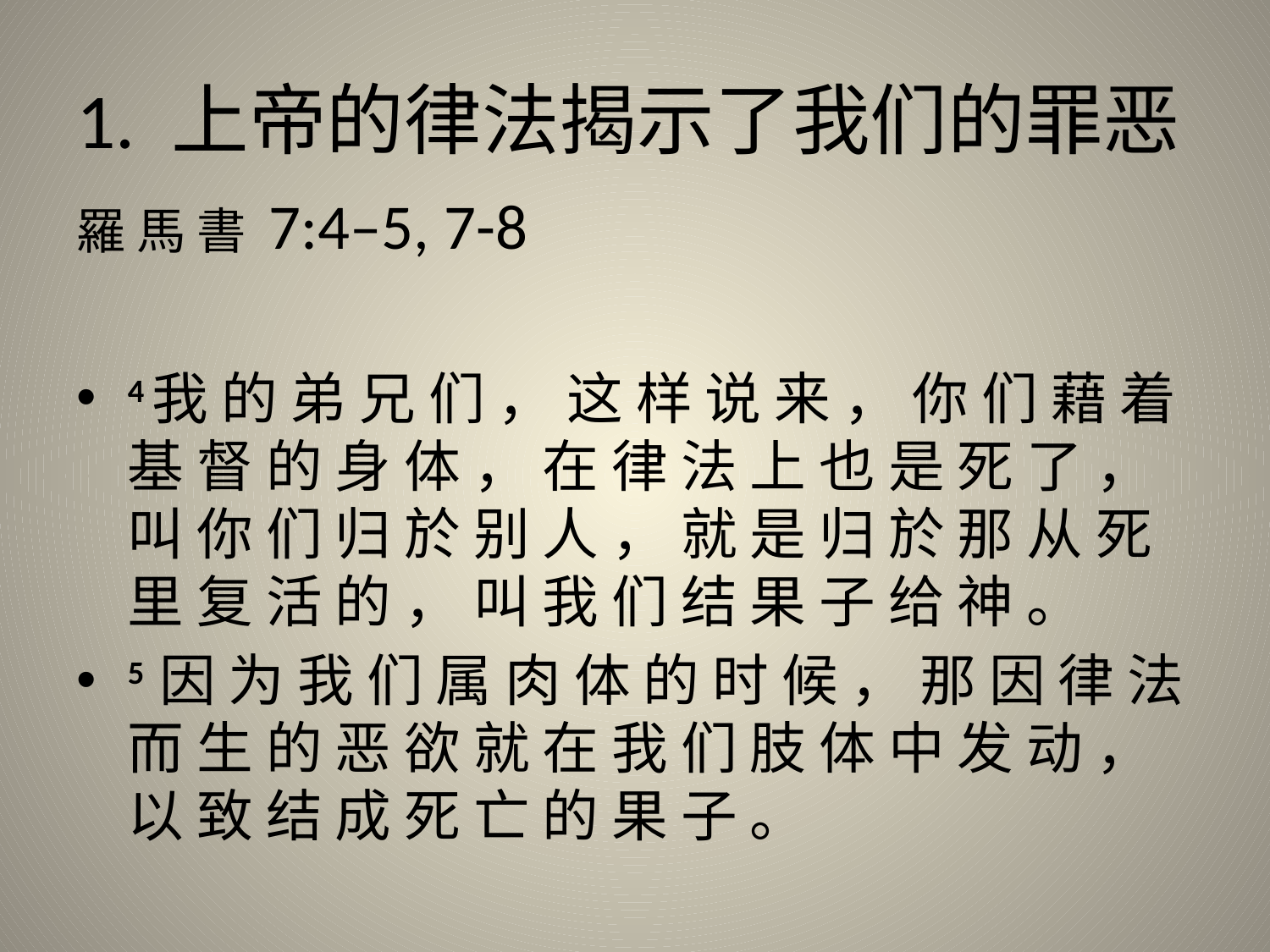

# 1. 上帝的律法揭示了我们的罪恶
羅 馬 書 7:4–5, 7-8

4我 的 弟 兄 们 ， 这 样 说 来 ， 你 们 藉 着 基 督 的 身 体 ， 在 律 法 上 也 是 死 了 ， 叫 你 们 归 於 别 人 ， 就 是 归 於 那 从 死 里 复 活 的 ， 叫 我 们 结 果 子 给 神 。
5 因 为 我 们 属 肉 体 的 时 候 ， 那 因 律 法 而 生 的 恶 欲 就 在 我 们 肢 体 中 发 动 ， 以 致 结 成 死 亡 的 果 子 。